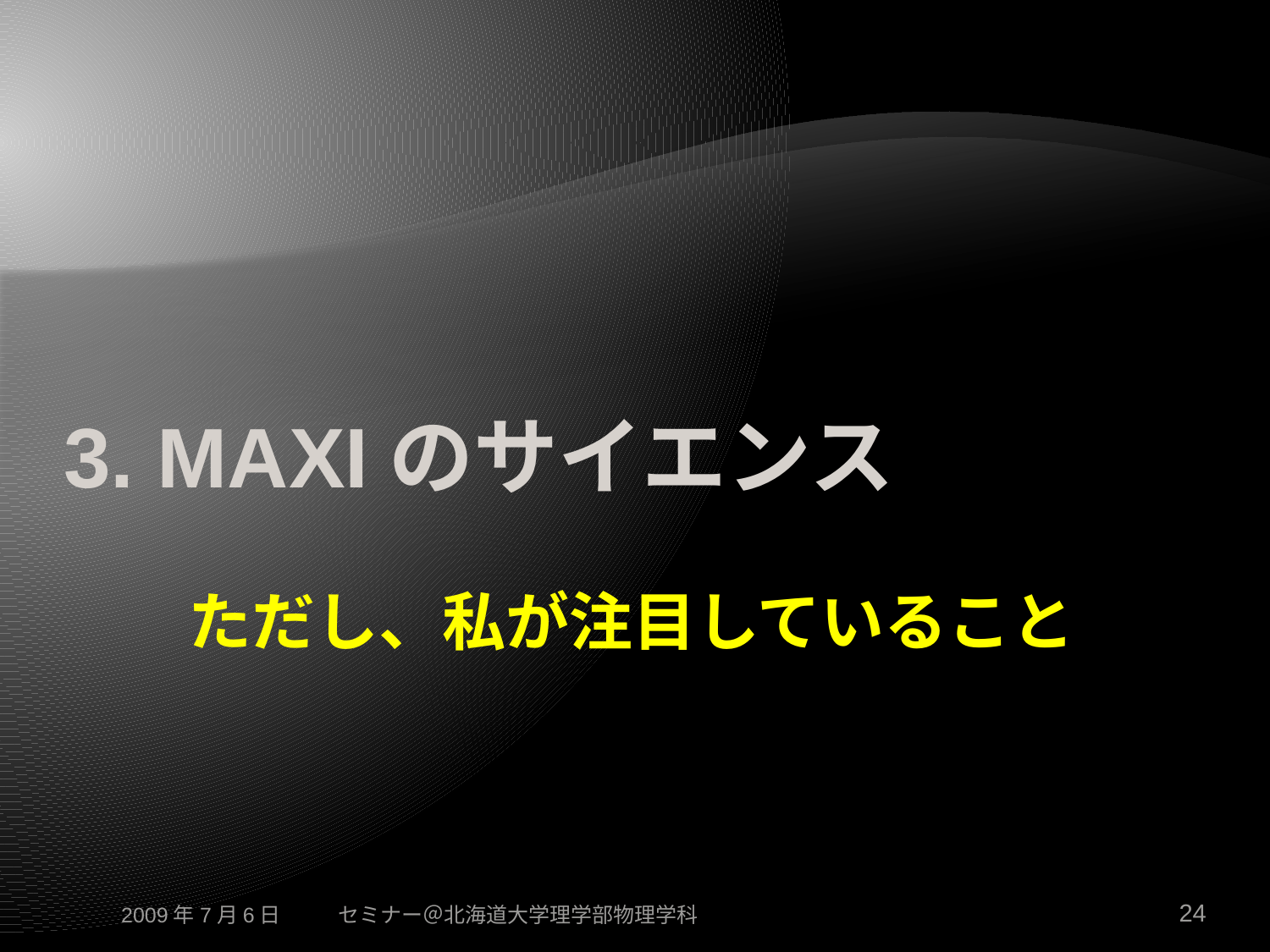

# 3. MAXIのサイエンス
ただし、私が注目していること
2009年7月6日
セミナー＠北海道大学理学部物理学科
24